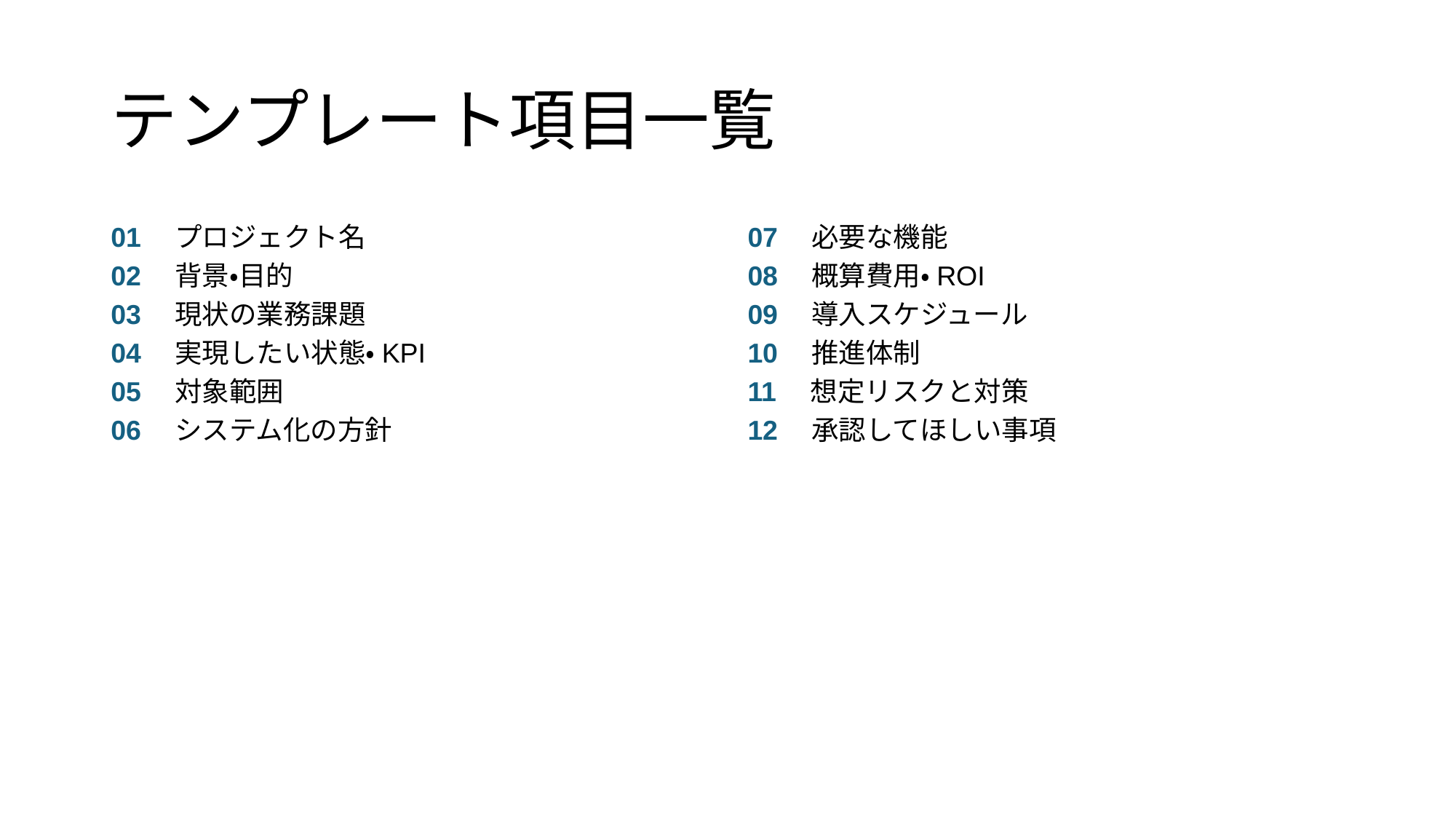

# テンプレート項目一覧
01　プロジェクト名
02　背景・目的
03　現状の業務課題
04　実現したい状態・KPI
05　対象範囲
06　システム化の方針
07　必要な機能
08　概算費用・ROI
09　導入スケジュール
10　推進体制
11　想定リスクと対策
12　承認してほしい事項